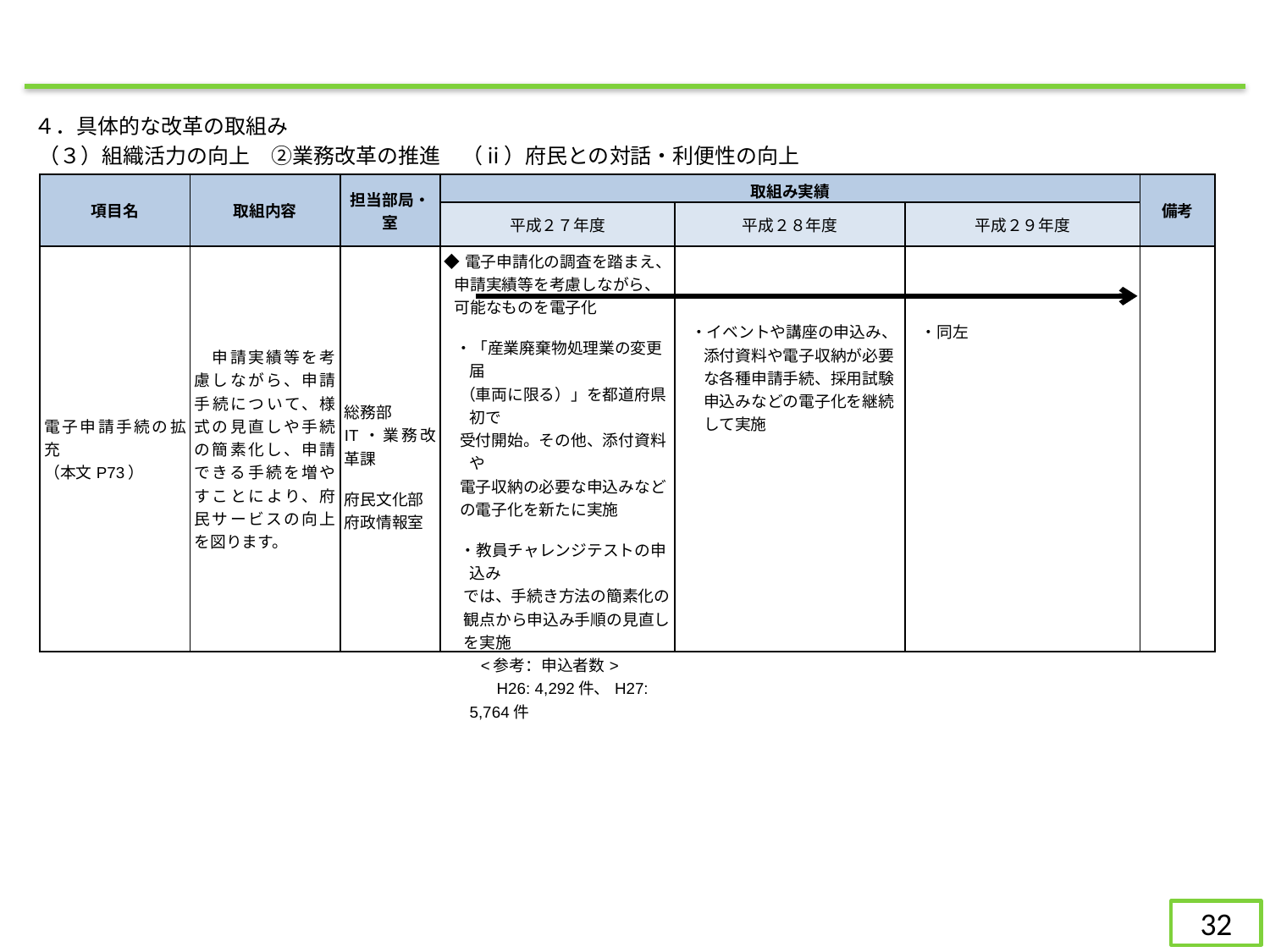

４．具体的な改革の取組み
（３）組織活力の向上　②業務改革の推進　（ⅱ）府民との対話・利便性の向上
| 項目名 | 取組内容 | 担当部局・室 | 取組み実績 |  |  | 備考 |
| --- | --- | --- | --- | --- | --- | --- |
|  |  |  | 平成２７年度 | 平成２８年度 | 平成２９年度 |  |
| 電子申請手続の拡充 （本文P73） | 申請実績等を考慮しながら、申請手続について、様式の見直しや手続の簡素化し、申請できる手続を増やすことにより、府民サービスの向上を図ります。 | 総務部 IT・業務改革課   府民文化部 府政情報室 | ◆電子申請化の調査を踏まえ、申請実績等を考慮しながら、可能なものを電子化 ・「産業廃棄物処理業の変更届 （車両に限る）」を都道府県初で 受付開始。その他、添付資料や 電子収納の必要な申込みなど の電子化を新たに実施 　・教員チャレンジテストの申込み 　 では、手続き方法の簡素化の 　 観点から申込み手順の見直し 　 を実施 　　<参考：申込者数> 　　　H26: 4,292件、H27: 5,764件 | ・イベントや講座の申込み、添付資料や電子収納が必要な各種申請手続、採用試験申込みなどの電子化を継続して実施 | ・同左 |  |
32